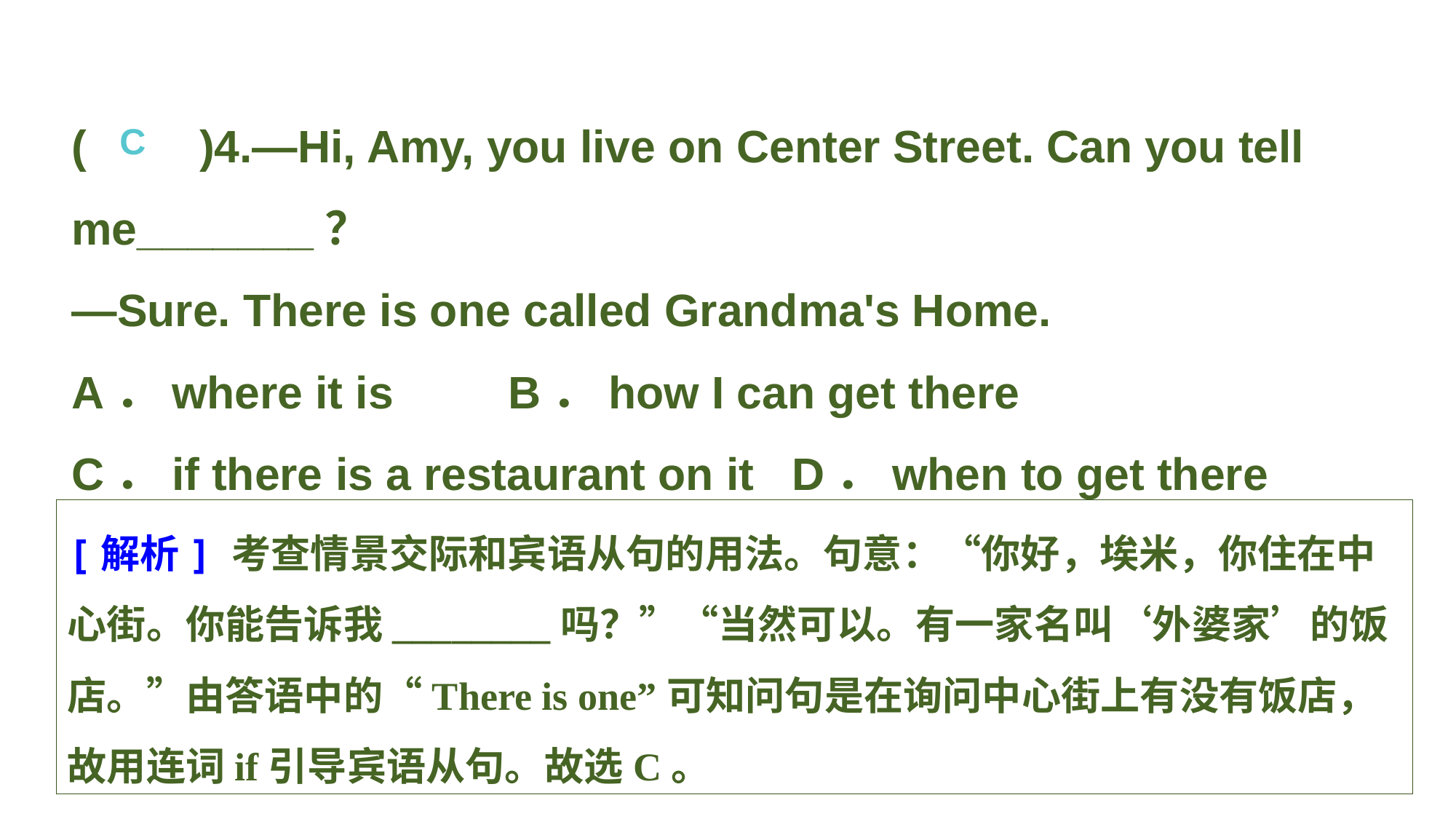

(　　)4.—Hi, Amy, you live on Center Street. Can you tell me_______？
—Sure. There is one called Grandma's Home.
A．where it is		B．how I can get there
C．if there is a restaurant on it   D．when to get there
C
[解析] 考查情景交际和宾语从句的用法。句意：“你好，埃米，你住在中心街。你能告诉我________吗？”“当然可以。有一家名叫‘外婆家’的饭店。”由答语中的“There is one”可知问句是在询问中心街上有没有饭店，故用连词if引导宾语从句。故选C。